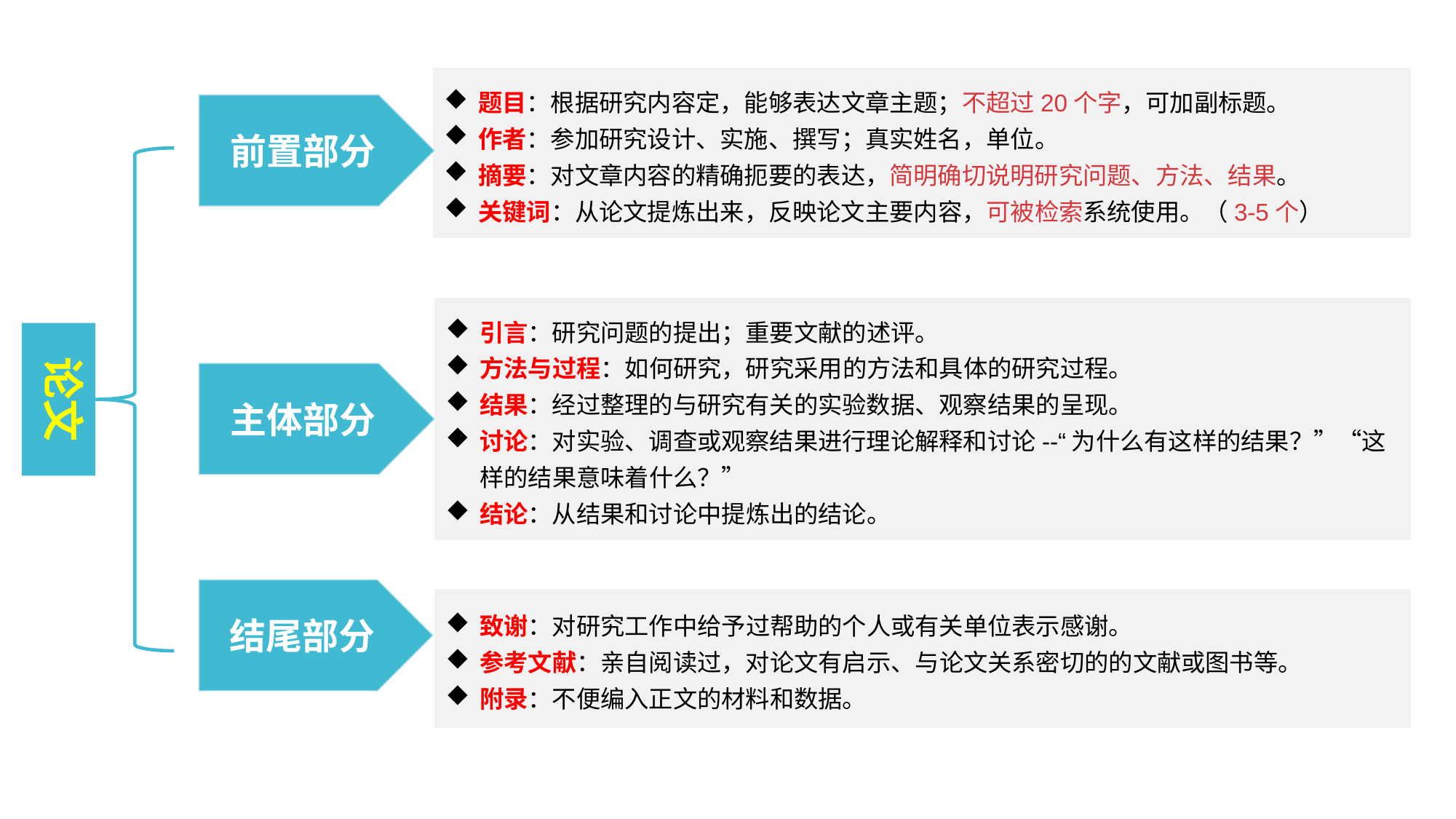

题目：根据研究内容定，能够表达文章主题；不超过20个字，可加副标题。
作者：参加研究设计、实施、撰写；真实姓名，单位。
摘要：对文章内容的精确扼要的表达，简明确切说明研究问题、方法、结果。
关键词：从论文提炼出来，反映论文主要内容，可被检索系统使用。（3-5个）
前置部分

引言：研究问题的提出；重要文献的述评。
方法与过程：如何研究，研究采用的方法和具体的研究过程。
结果：经过整理的与研究有关的实验数据、观察结果的呈现。
讨论：对实验、调查或观察结果进行理论解释和讨论--“为什么有这样的结果？”“这样的结果意味着什么？”
结论：从结果和讨论中提炼出的结论。
论文
主体部分
结尾部分
致谢：对研究工作中给予过帮助的个人或有关单位表示感谢。
参考文献：亲自阅读过，对论文有启示、与论文关系密切的的文献或图书等。
附录：不便编入正文的材料和数据。